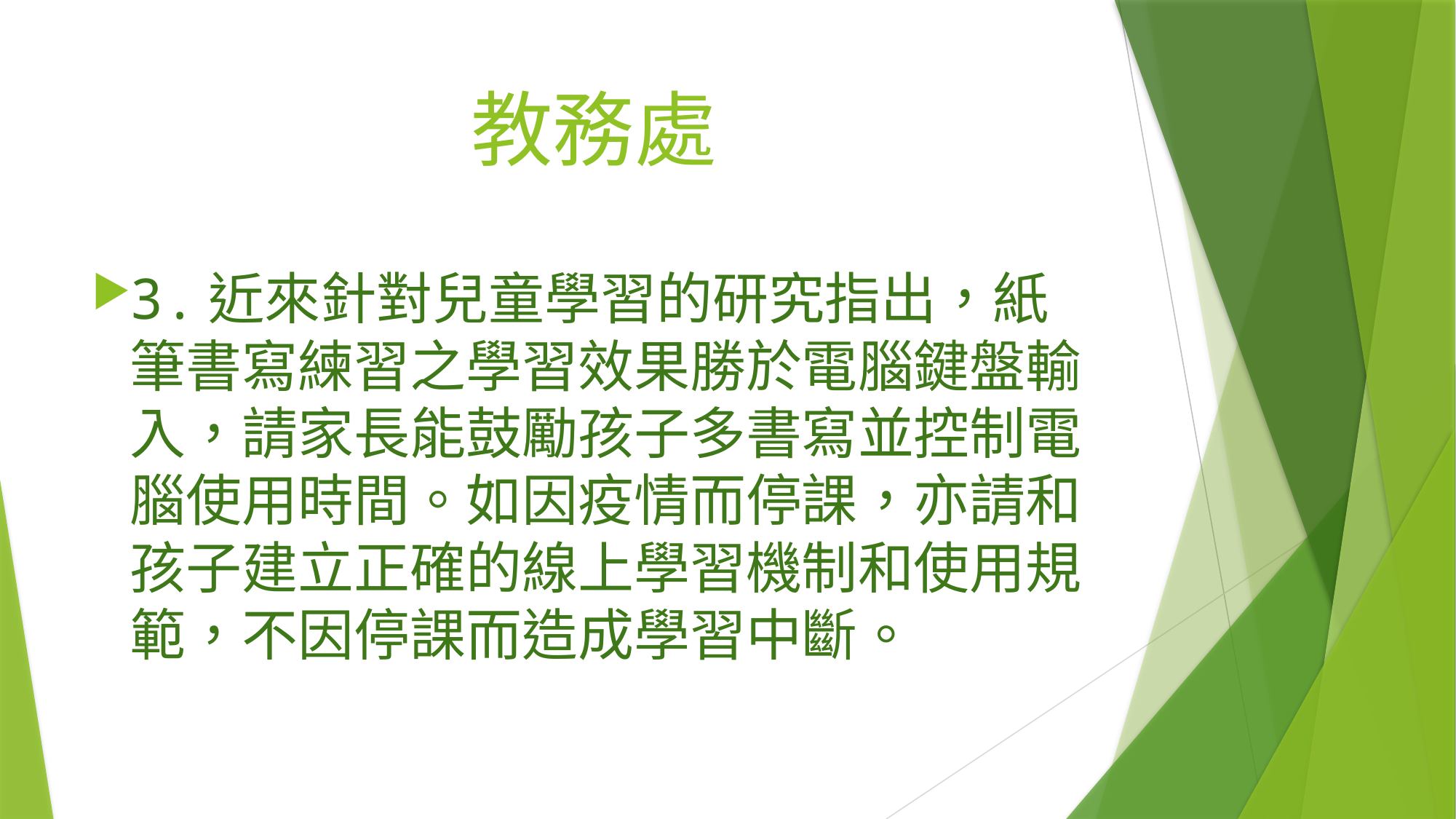

# 教務處
3.近來針對兒童學習的研究指出，紙筆書寫練習之學習效果勝於電腦鍵盤輸入，請家長能鼓勵孩子多書寫並控制電腦使用時間。如因疫情而停課，亦請和孩子建立正確的線上學習機制和使用規範，不因停課而造成學習中斷。